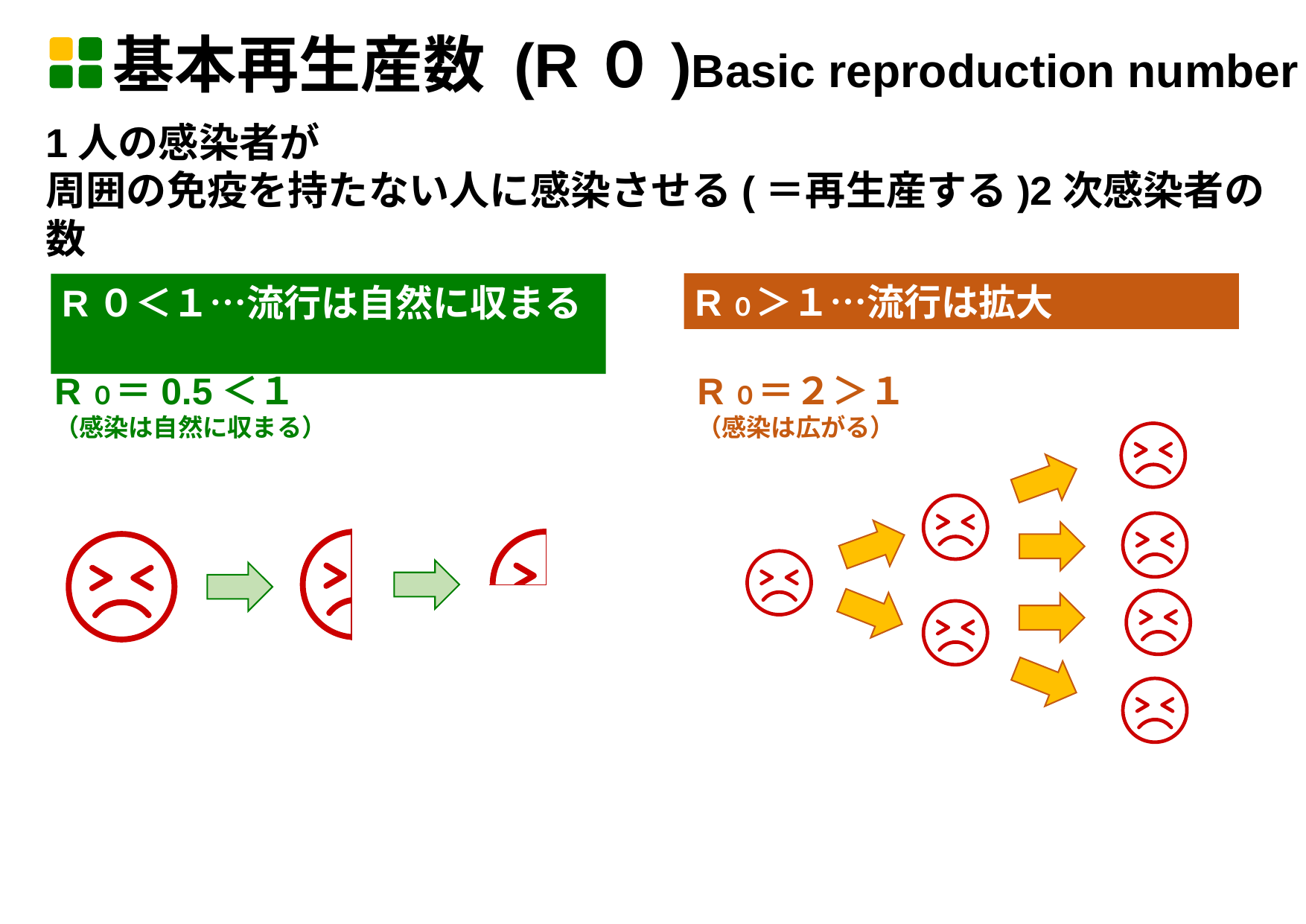

基本再生産数 (R０)Basic reproduction number

1人の感染者が
周囲の免疫を持たない人に感染させる(＝再生産する)2次感染者の数
R０＞１…流行は拡大
R０＜１…流行は自然に収まる
R０＝0.5＜１
（感染は自然に収まる）
R０＝２＞１
（感染は広がる）